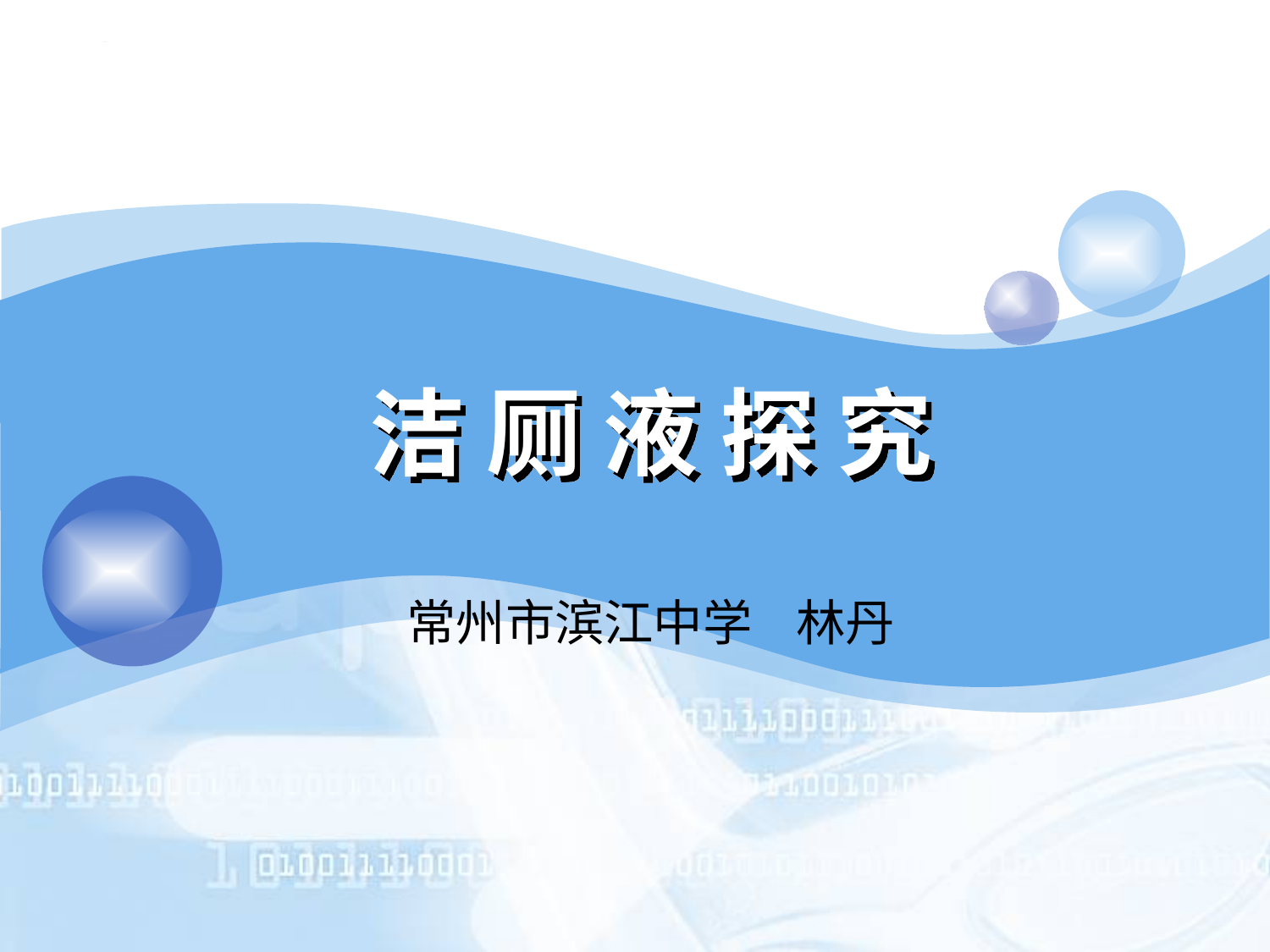

# 洁 厕 液 探 究
常州市滨江中学    林丹